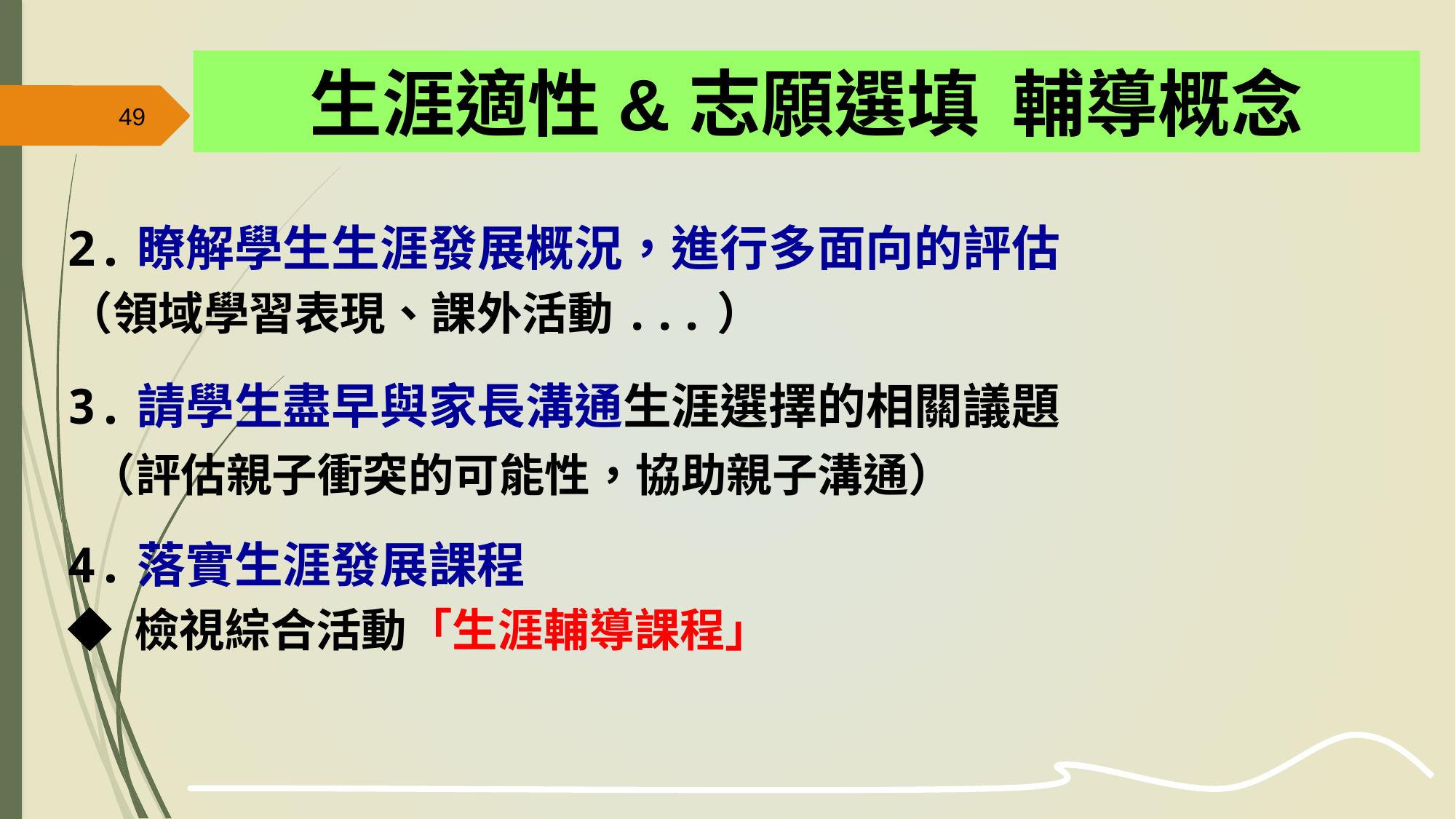

生涯適性&志願選填  輔導概念
49
2.瞭解學生生涯發展概況，進行多面向的評估
（領域學習表現、課外活動...）
3.請學生盡早與家長溝通生涯選擇的相關議題
 （評估親子衝突的可能性，協助親子溝通）
4.落實生涯發展課程
◆ 檢視綜合活動「生涯輔導課程」